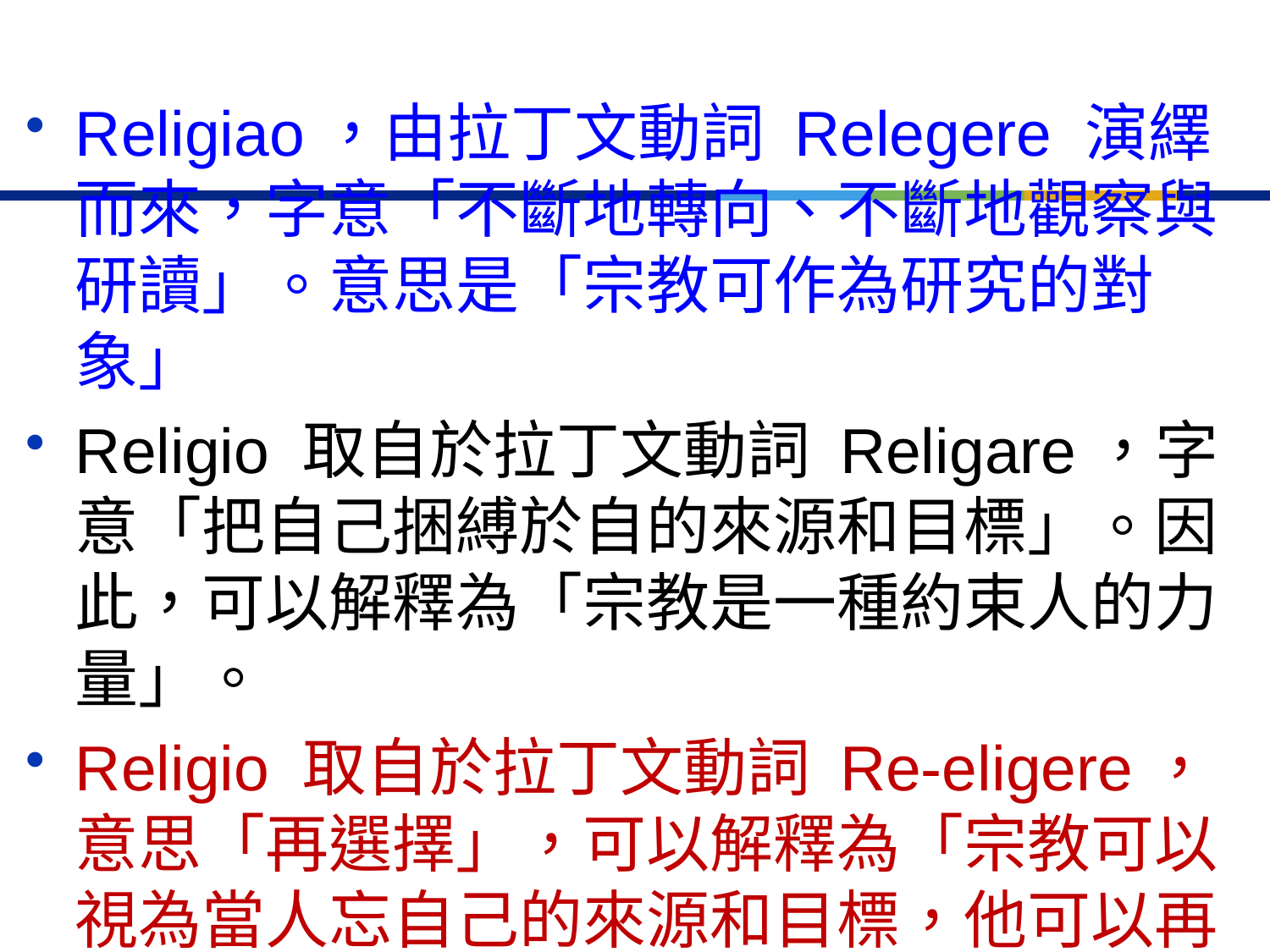

Religiao，由拉丁文動詞 Relegere 演繹而來，字意「不斷地轉向、不斷地觀察與研讀」。意思是「宗教可作為研究的對象」
Religio 取自於拉丁文動詞 Religare，字意「把自己捆縛於自的來源和目標」。因此，可以解釋為「宗教是一種約束人的力量」。
Religio 取自於拉丁文動詞 Re-eligere，意思「再選擇」，可以解釋為「宗教可以視為當人忘自己的來源和目標，他可以再一次選擇宗教性的生活」。